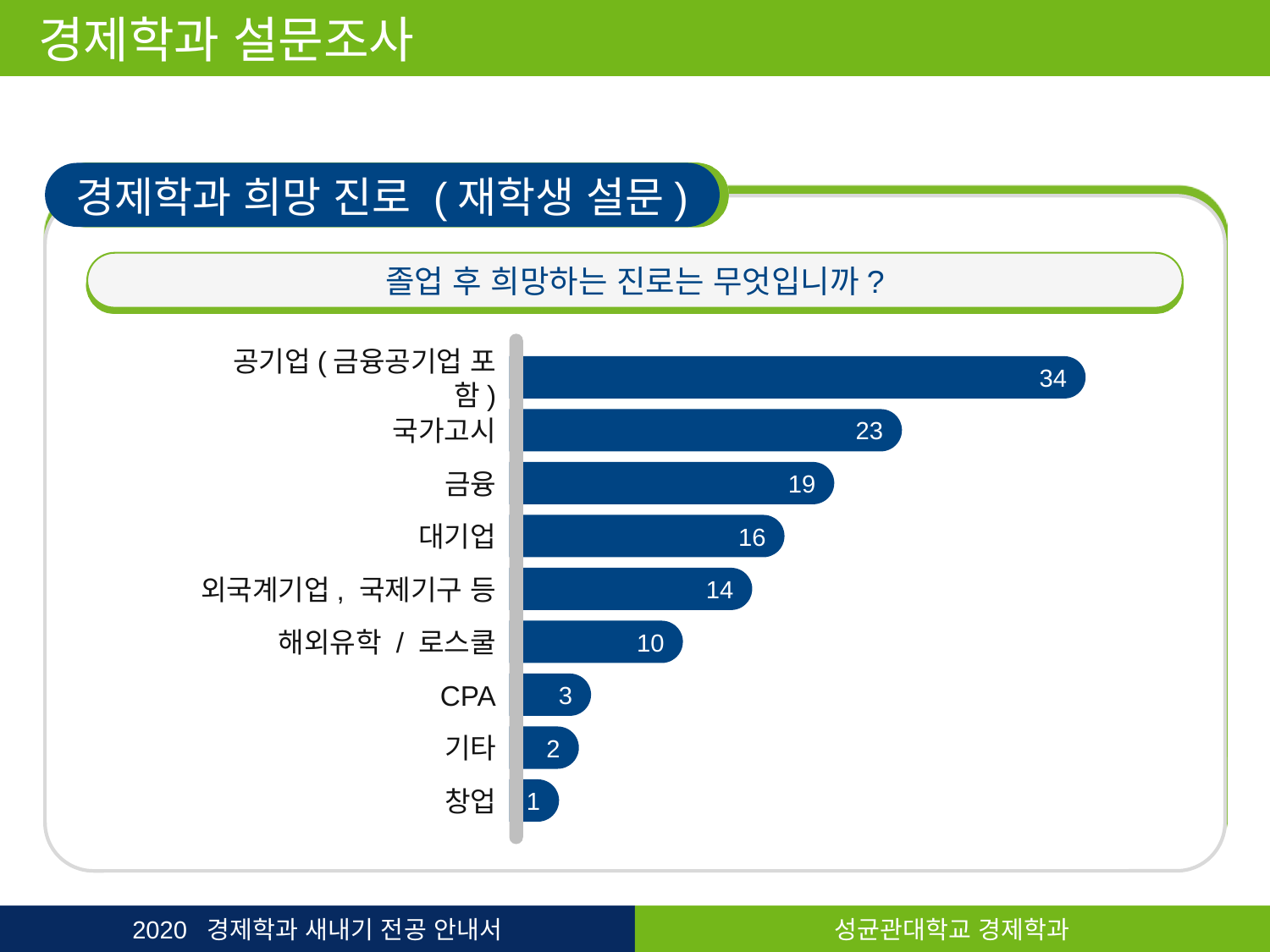

경제학과 설문조사
경제학과 희망 진로 (재학생 설문)

34
23
19

공기업(금융공기업 포함)
16
국가고시
금융
14
대기업
10
외국계기업, 국제기구 등
해외유학 / 로스쿨
3
CPA
2
기타
1
창업
졸업 후 희망하는 진로는 무엇입니까?